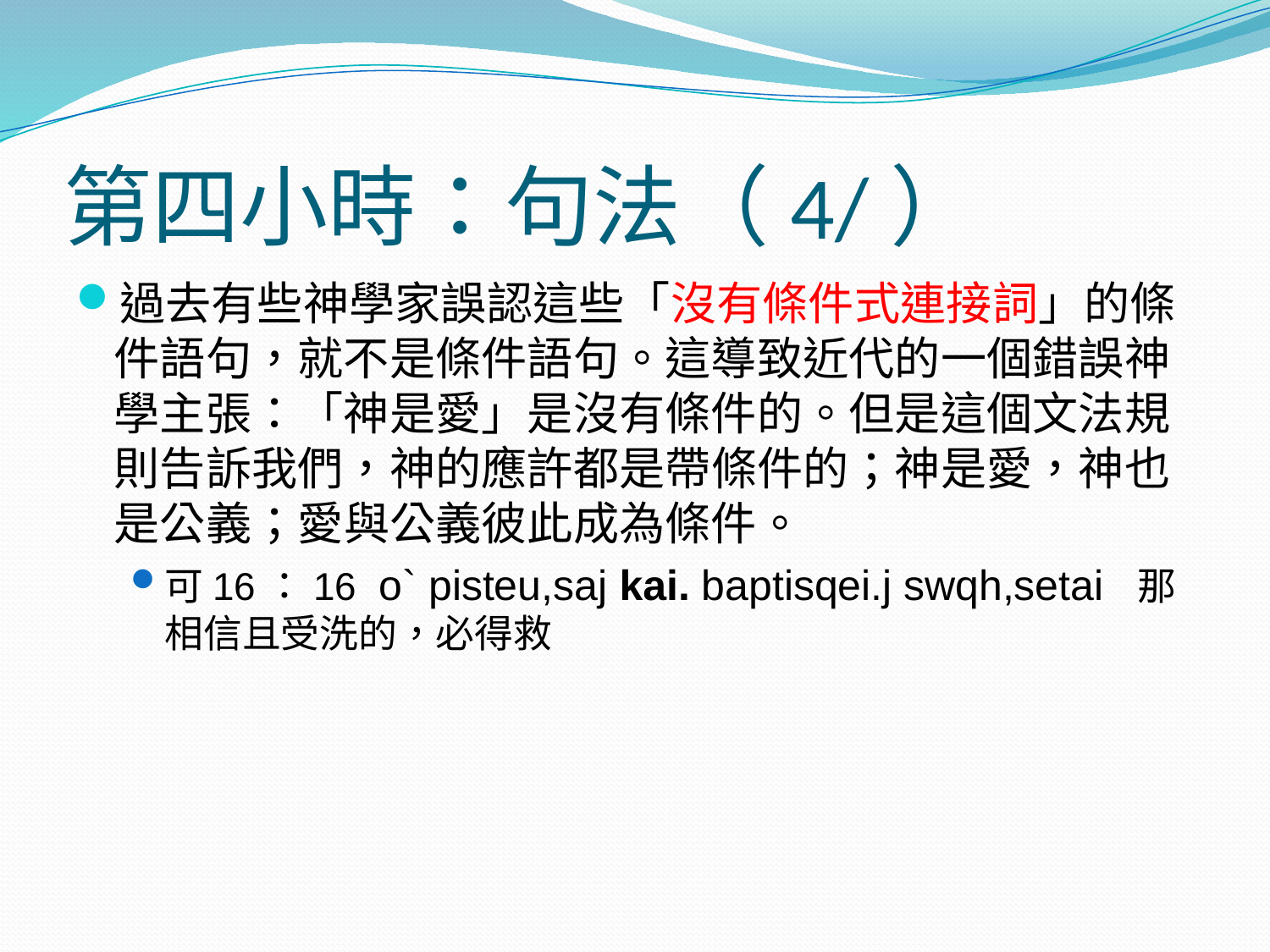

# 第四小時：句法（4/）
過去有些神學家誤認這些「沒有條件式連接詞」的條件語句，就不是條件語句。這導致近代的一個錯誤神學主張：「神是愛」是沒有條件的。但是這個文法規則告訴我們，神的應許都是帶條件的；神是愛，神也是公義；愛與公義彼此成為條件。
可16：16  o` pisteu,saj kai. baptisqei.j swqh,setai  那相信且受洗的，必得救